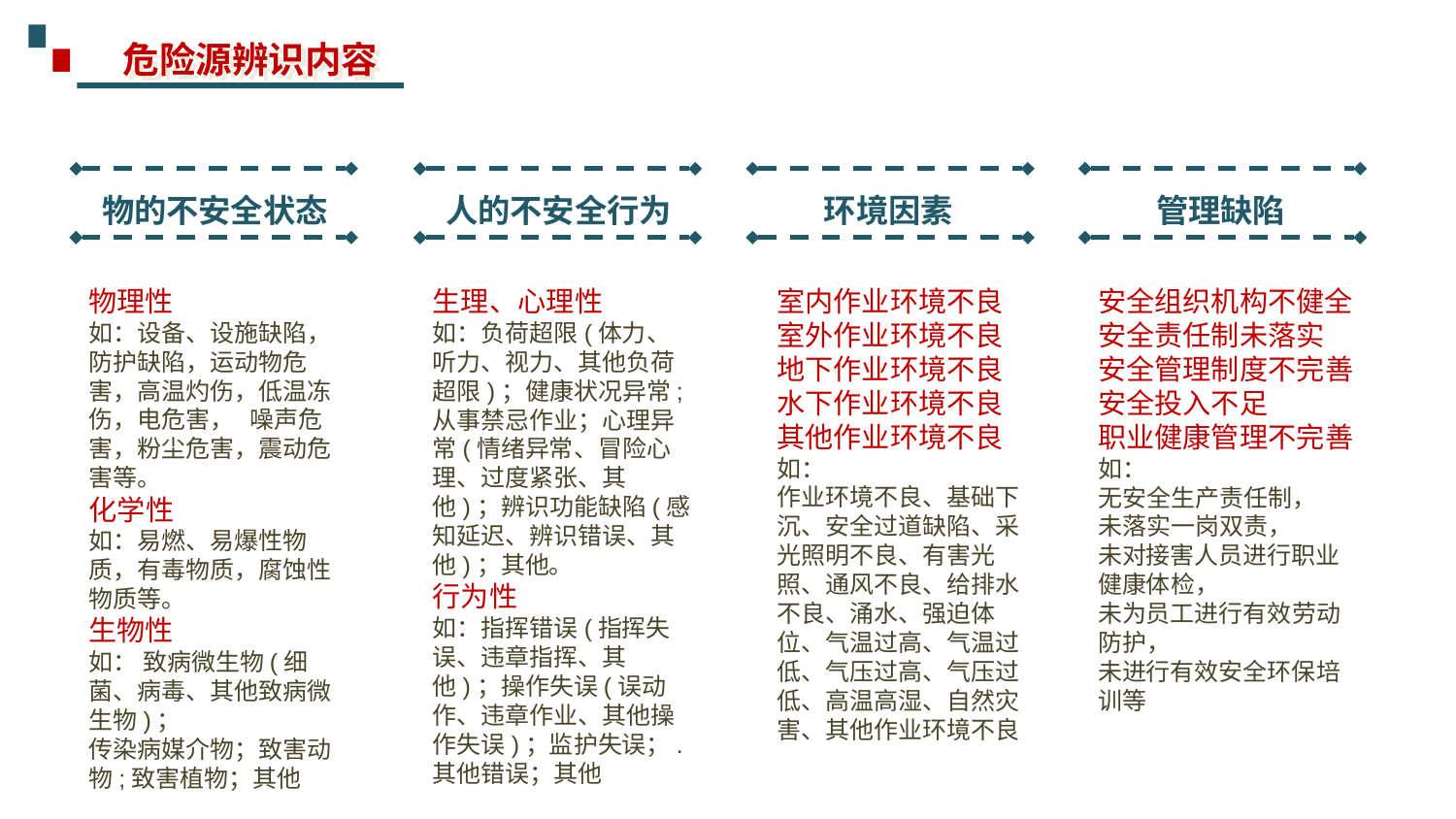

危险源辨识内容

物的不安全状态
人的不安全行为
环境因素
管理缺陷
物理性
如：设备、设施缺陷，防护缺陷，运动物危害，高温灼伤，低温冻伤，电危害，   噪声危害，粉尘危害，震动危害等。
化学性
如：易燃、易爆性物质，有毒物质，腐蚀性物质等。
生物性
如： 致病微生物(细菌、病毒、其他致病微生物)；
传染病媒介物；致害动物;致害植物；其他
生理、心理性
如：负荷超限(体力、听力、视力、其他负荷超限)；健康状况异常;
从事禁忌作业；心理异常(情绪异常、冒险心理、过度紧张、其他)；辨识功能缺陷(感知延迟、辨识错误、其他)；其他。
行为性
如：指挥错误(指挥失误、违章指挥、其他)；操作失误(误动作、违章作业、其他操作失误)；监护失误；.其他错误；其他
室内作业环境不良
室外作业环境不良
地下作业环境不良
水下作业环境不良
其他作业环境不良
如：
作业环境不良、基础下沉、安全过道缺陷、采光照明不良、有害光照、通风不良、给排水不良、涌水、强迫体位、气温过高、气温过低、气压过高、气压过低、高温高湿、自然灾害、其他作业环境不良
安全组织机构不健全
安全责任制未落实
安全管理制度不完善
安全投入不足
职业健康管理不完善
如：
无安全生产责任制，
未落实一岗双责，
未对接害人员进行职业健康体检，
未为员工进行有效劳动防护，
未进行有效安全环保培训等
14